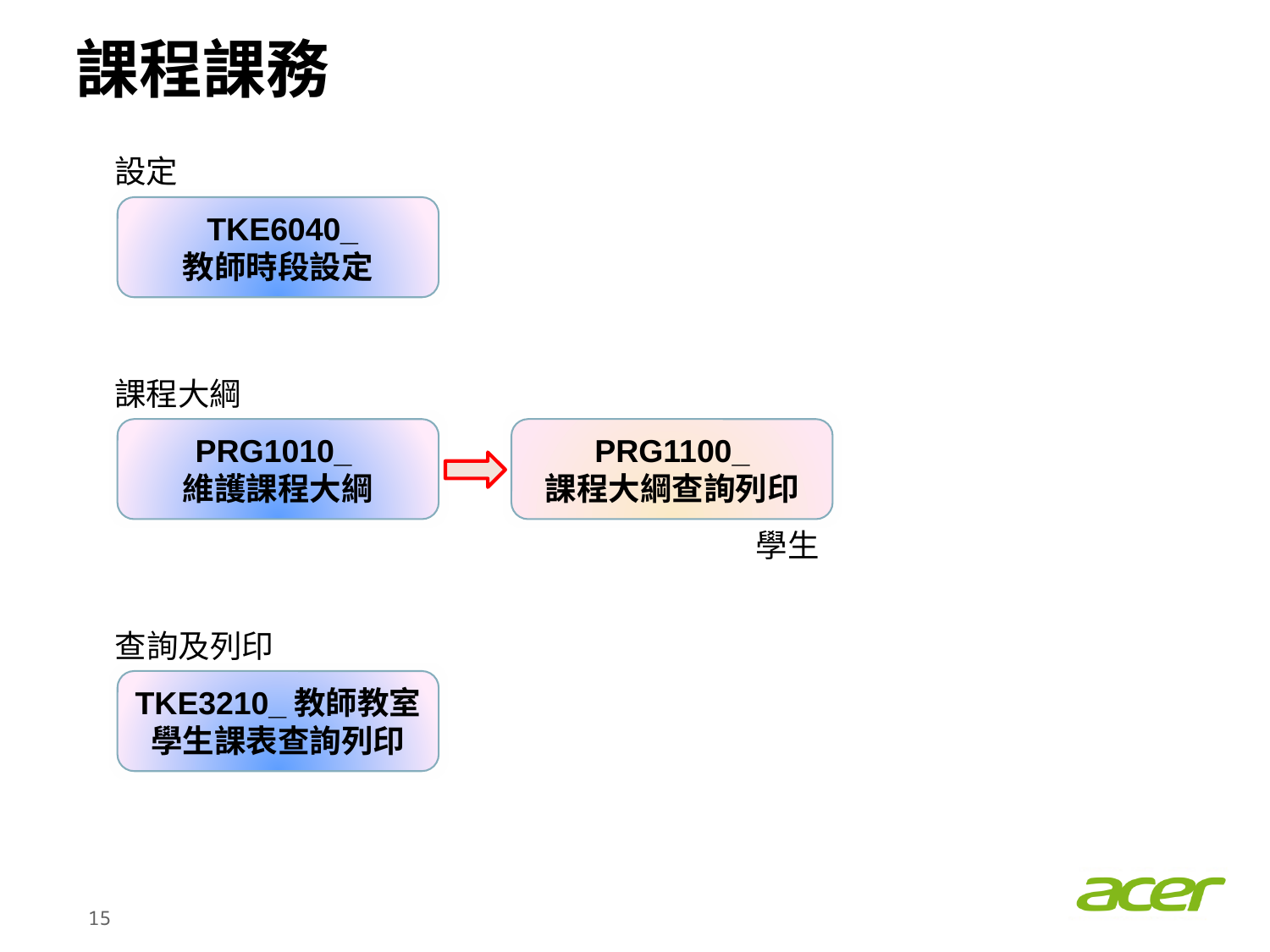

# 課程課務
設定
 TKE6040_
教師時段設定
課程大綱
PRG1010_
維護課程大綱
PRG1100_
課程大綱查詢列印

學生
查詢及列印
TKE3210_教師教室學生課表查詢列印
15